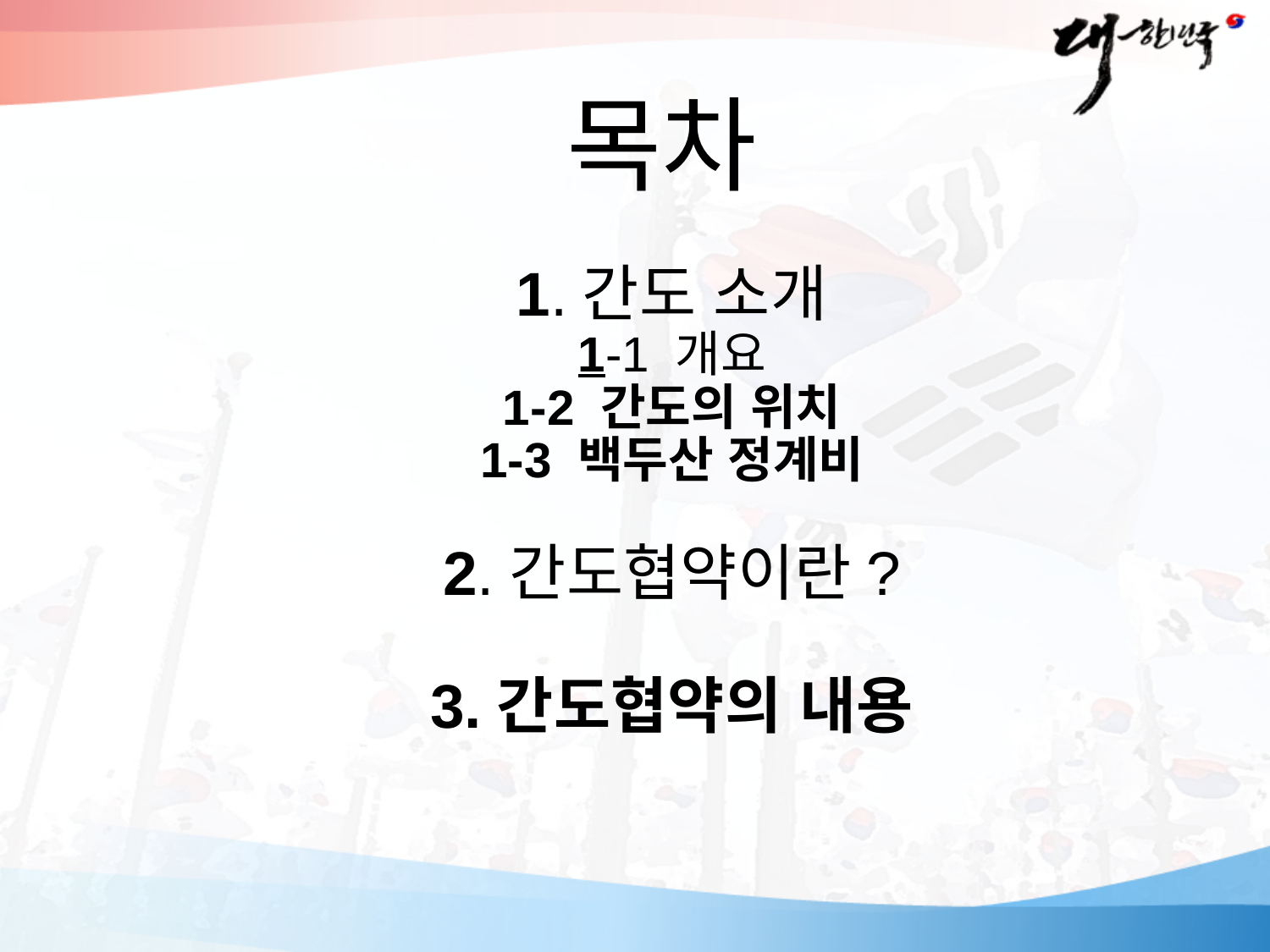

# 목차
1.간도 소개
1-1 개요
1-2 간도의 위치
1-3 백두산 정계비

2.간도협약이란?

3.간도협약의 내용